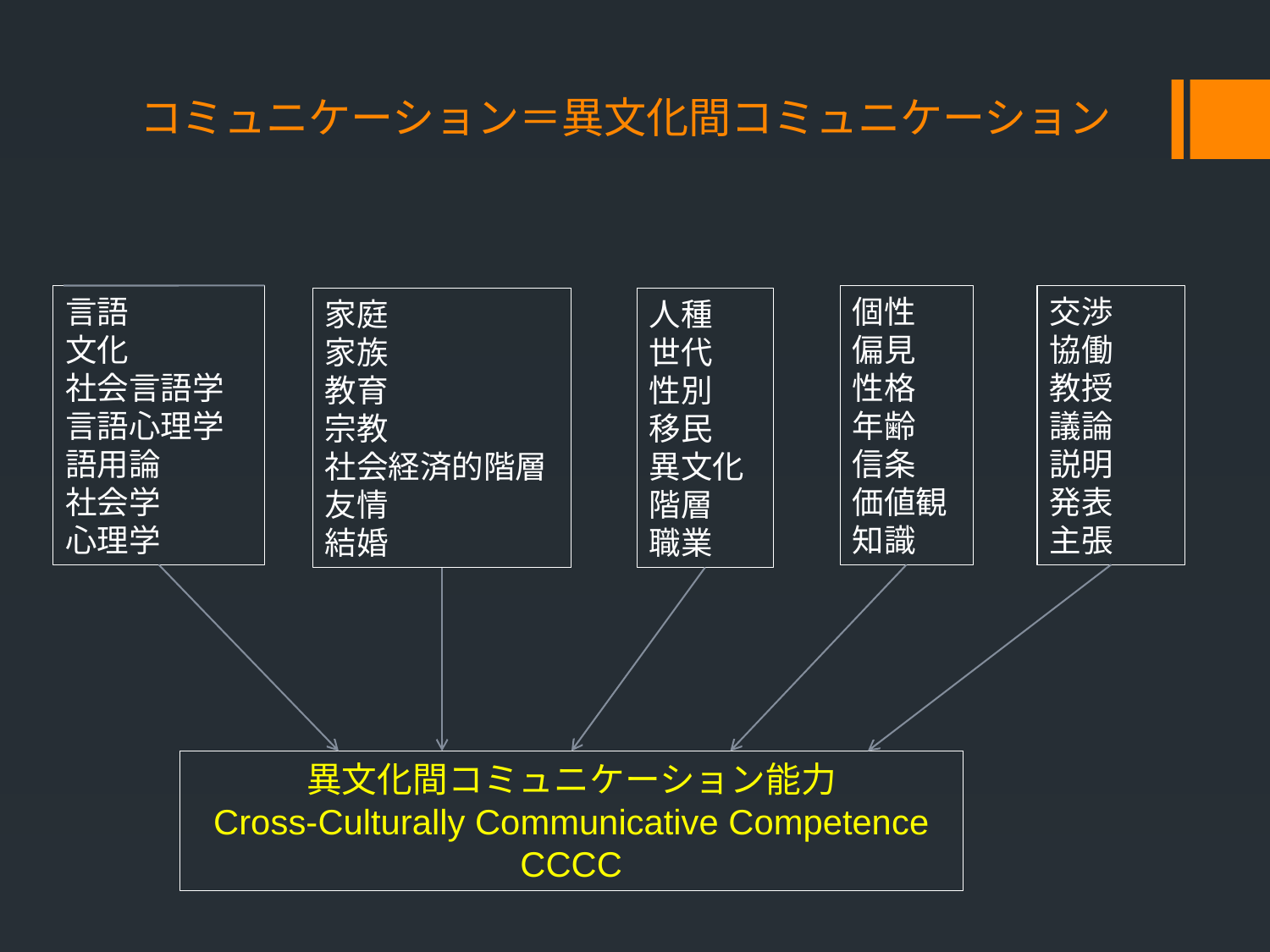

# コミュニケーション＝異文化間コミュニケーション

交渉
協働
教授
議論
説明
発表
主張
言語
文化
社会言語学
言語心理学
語用論
社会学
心理学
個性
偏見
性格
年齢
信条
価値観
知識
人種
世代
性別
移民
異文化
階層
職業
家庭
家族
教育
宗教
社会経済的階層
友情
結婚
異文化間コミュニケーション能力
Cross-Culturally Communicative Competence
CCCC